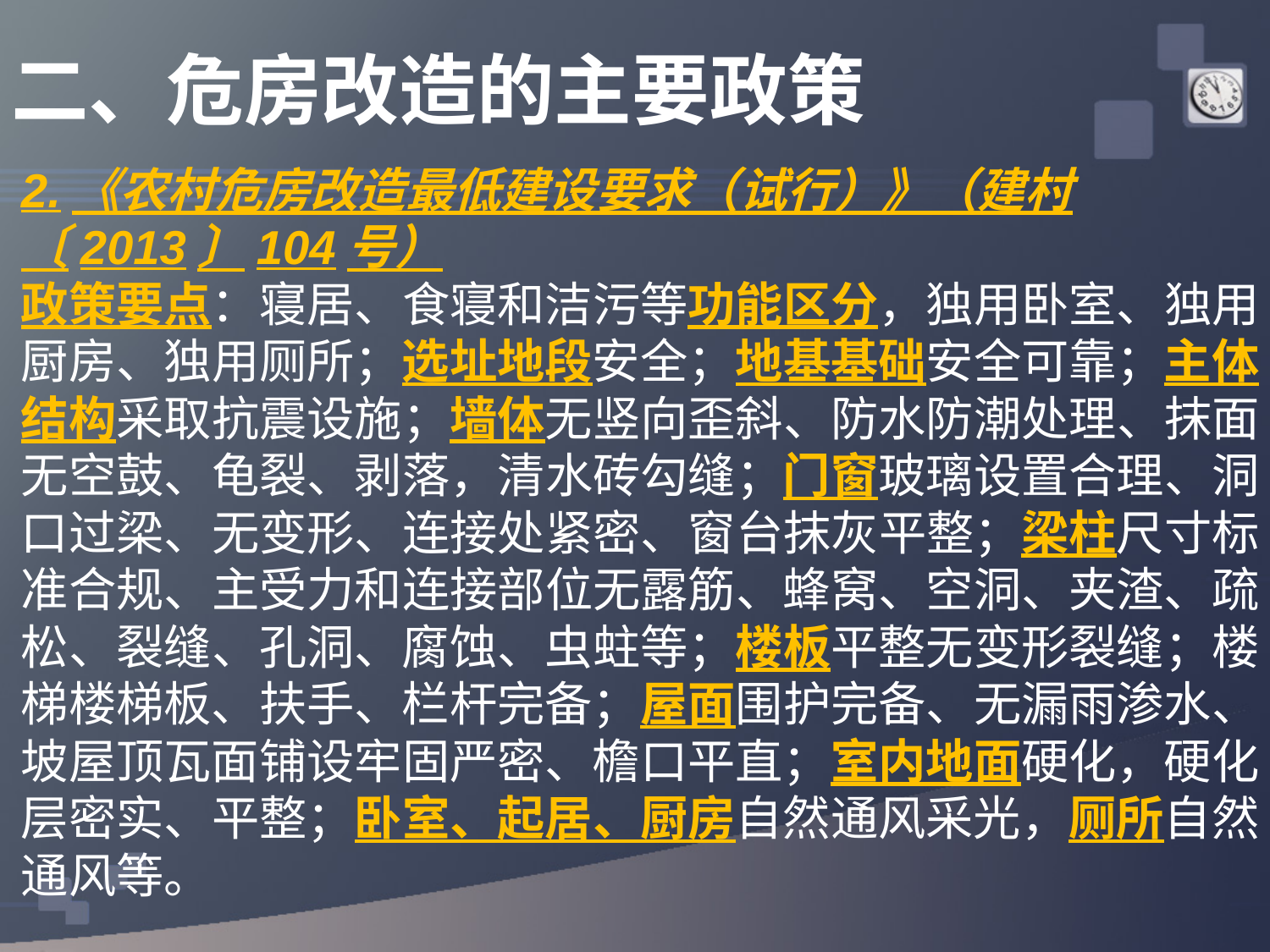

# 二、危房改造的主要政策
2.《农村危房改造最低建设要求（试行）》（建村〔2013〕104号）
政策要点：寝居、食寝和洁污等功能区分，独用卧室、独用厨房、独用厕所；选址地段安全；地基基础安全可靠；主体结构采取抗震设施；墙体无竖向歪斜、防水防潮处理、抹面无空鼓、龟裂、剥落，清水砖勾缝；门窗玻璃设置合理、洞口过梁、无变形、连接处紧密、窗台抹灰平整；梁柱尺寸标准合规、主受力和连接部位无露筋、蜂窝、空洞、夹渣、疏松、裂缝、孔洞、腐蚀、虫蛀等；楼板平整无变形裂缝；楼梯楼梯板、扶手、栏杆完备；屋面围护完备、无漏雨渗水、坡屋顶瓦面铺设牢固严密、檐口平直；室内地面硬化，硬化层密实、平整；卧室、起居、厨房自然通风采光，厕所自然通风等。